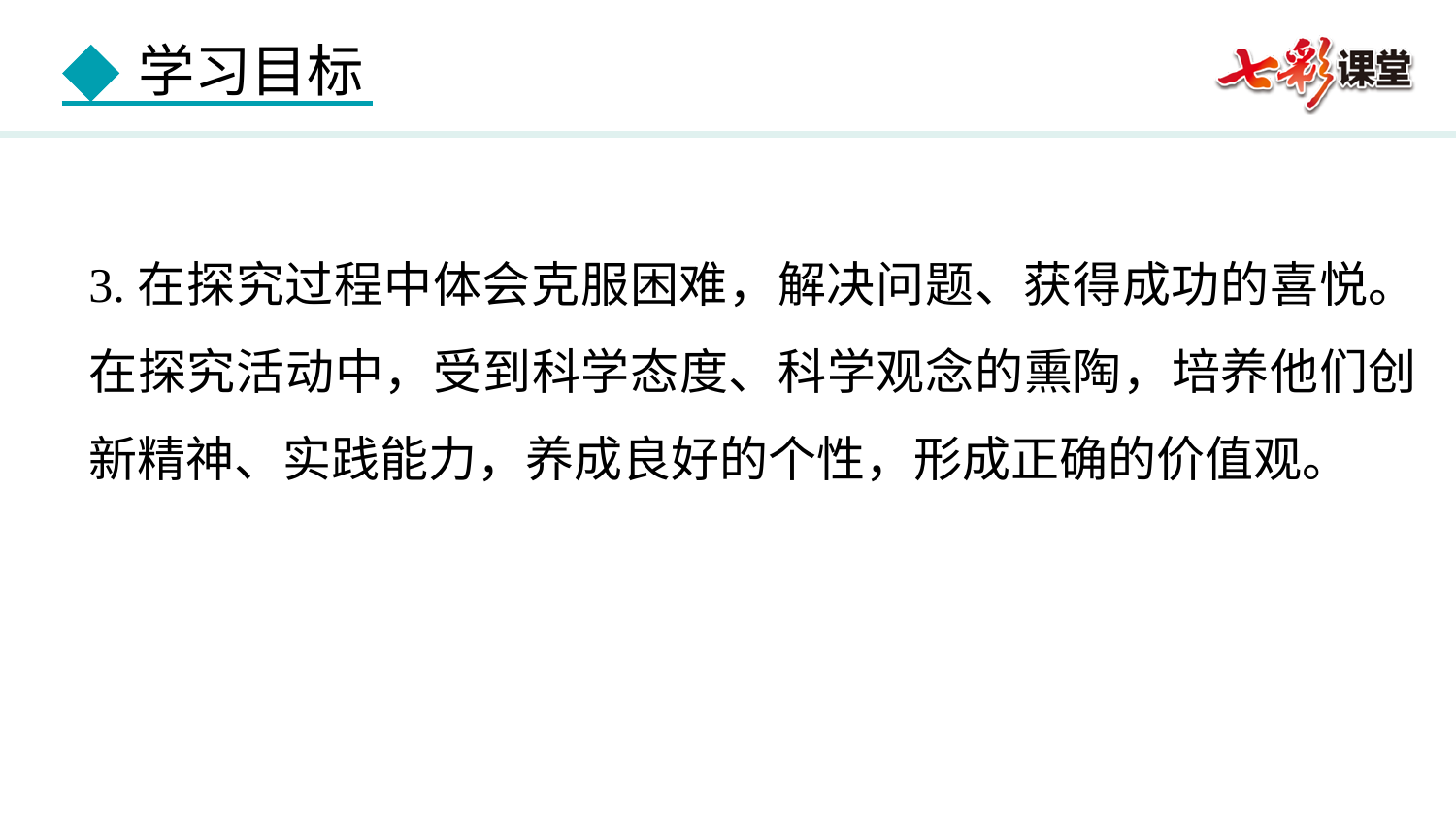

3.在探究过程中体会克服困难，解决问题、获得成功的喜悦。在探究活动中，受到科学态度、科学观念的熏陶，培养他们创新精神、实践能力，养成良好的个性，形成正确的价值观。